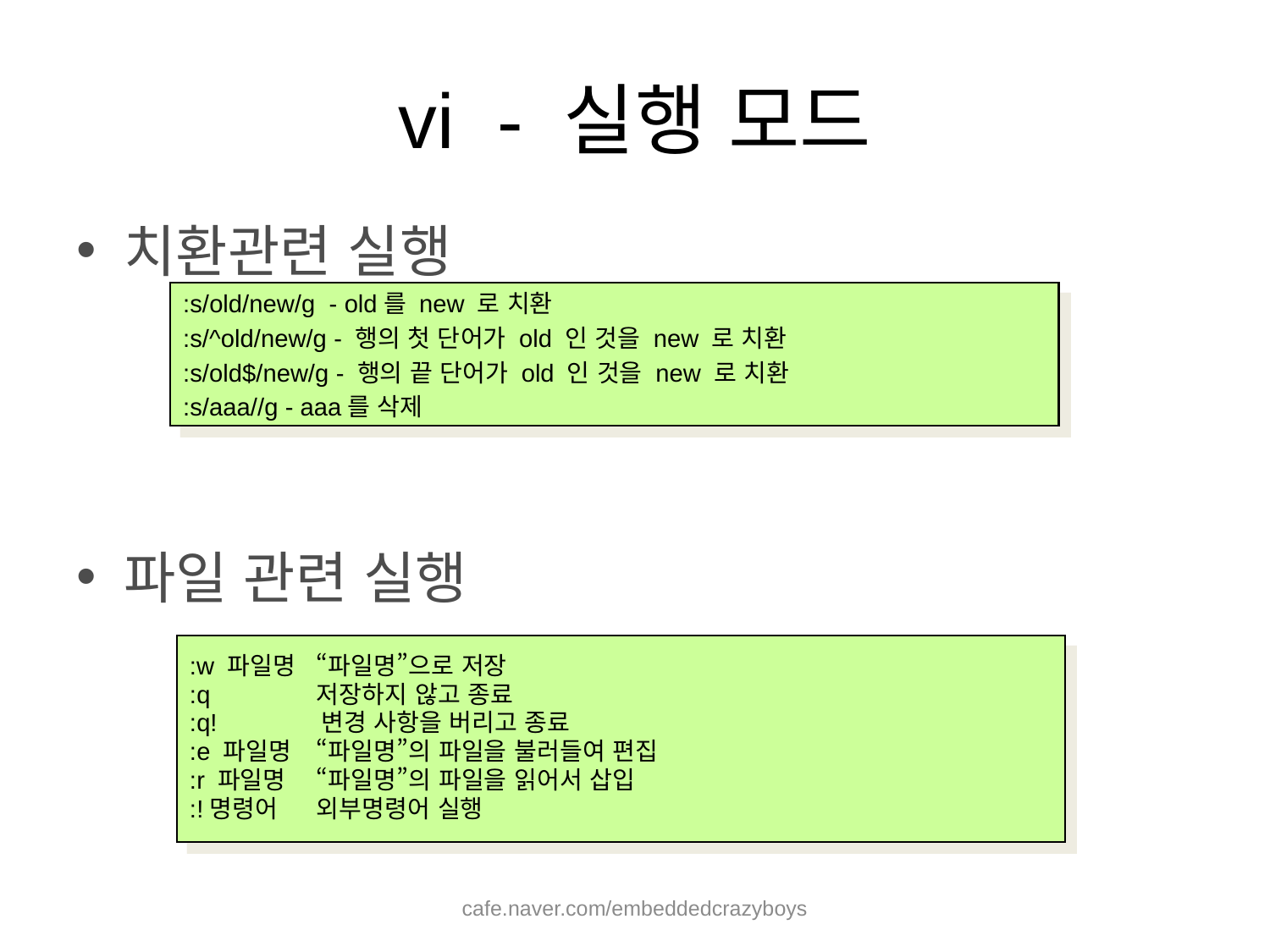

# vi  - 실행 모드
치환관련 실행

파일 관련 실행

:s/old/new/g  - old를 new 로 치환
:s/^old/new/g - 행의 첫 단어가 old 인 것을 new 로 치환
:s/old$/new/g - 행의 끝 단어가 old 인 것을 new 로 치환
:s/aaa//g - aaa를 삭제
:w 파일명	“파일명”으로 저장
:q 	저장하지 않고 종료
:q!              변경 사항을 버리고 종료
:e 파일명	“파일명”의 파일을 불러들여 편집
:r 파일명	“파일명”의 파일을 읽어서 삽입
:!명령어	외부명령어 실행
cafe.naver.com/embeddedcrazyboys